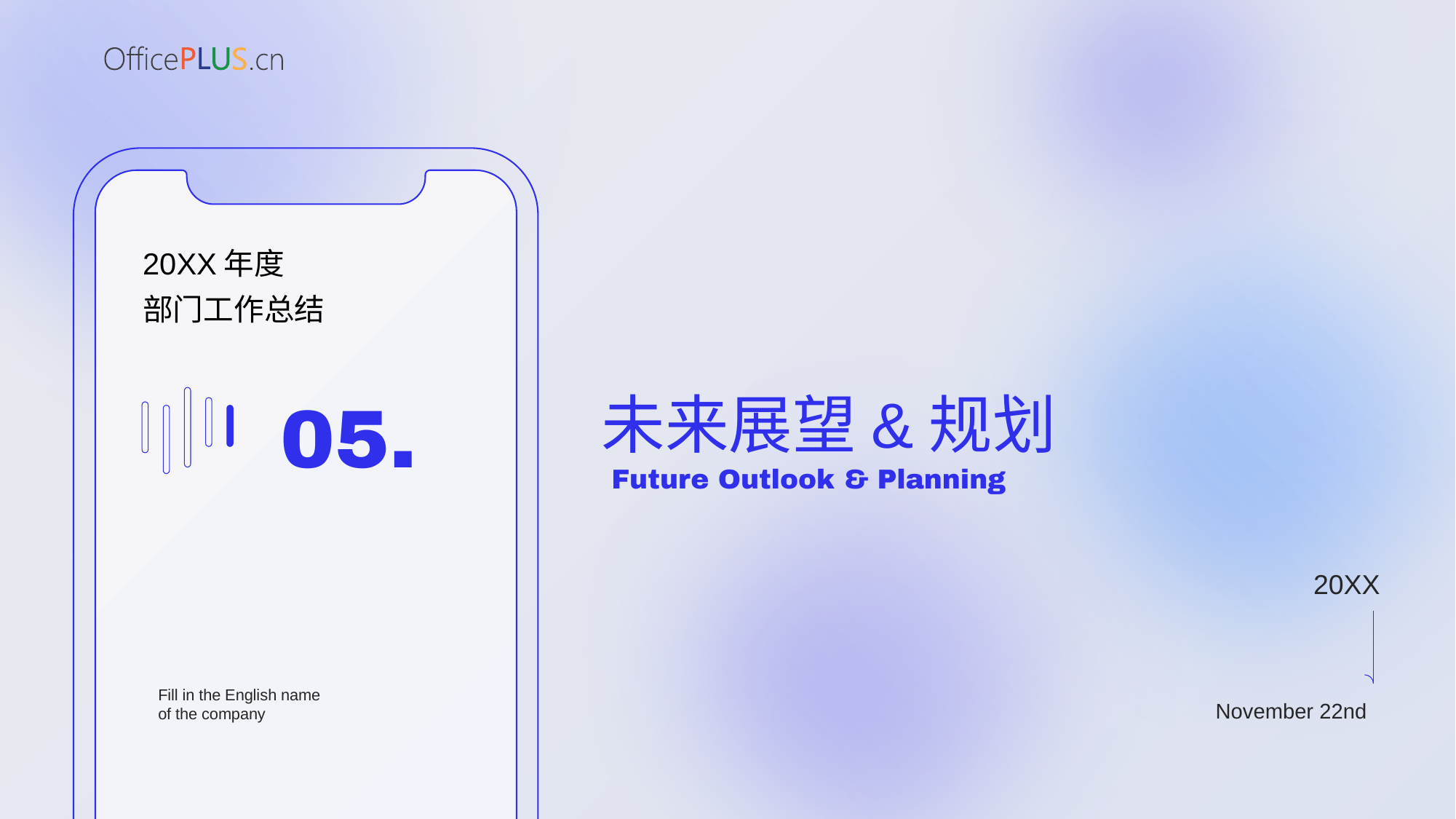

20XX年度
部门工作总结

未来展望&规划
Future Outlook & Planning
05.

20XX

Fill in the English name
of the company
November 22nd